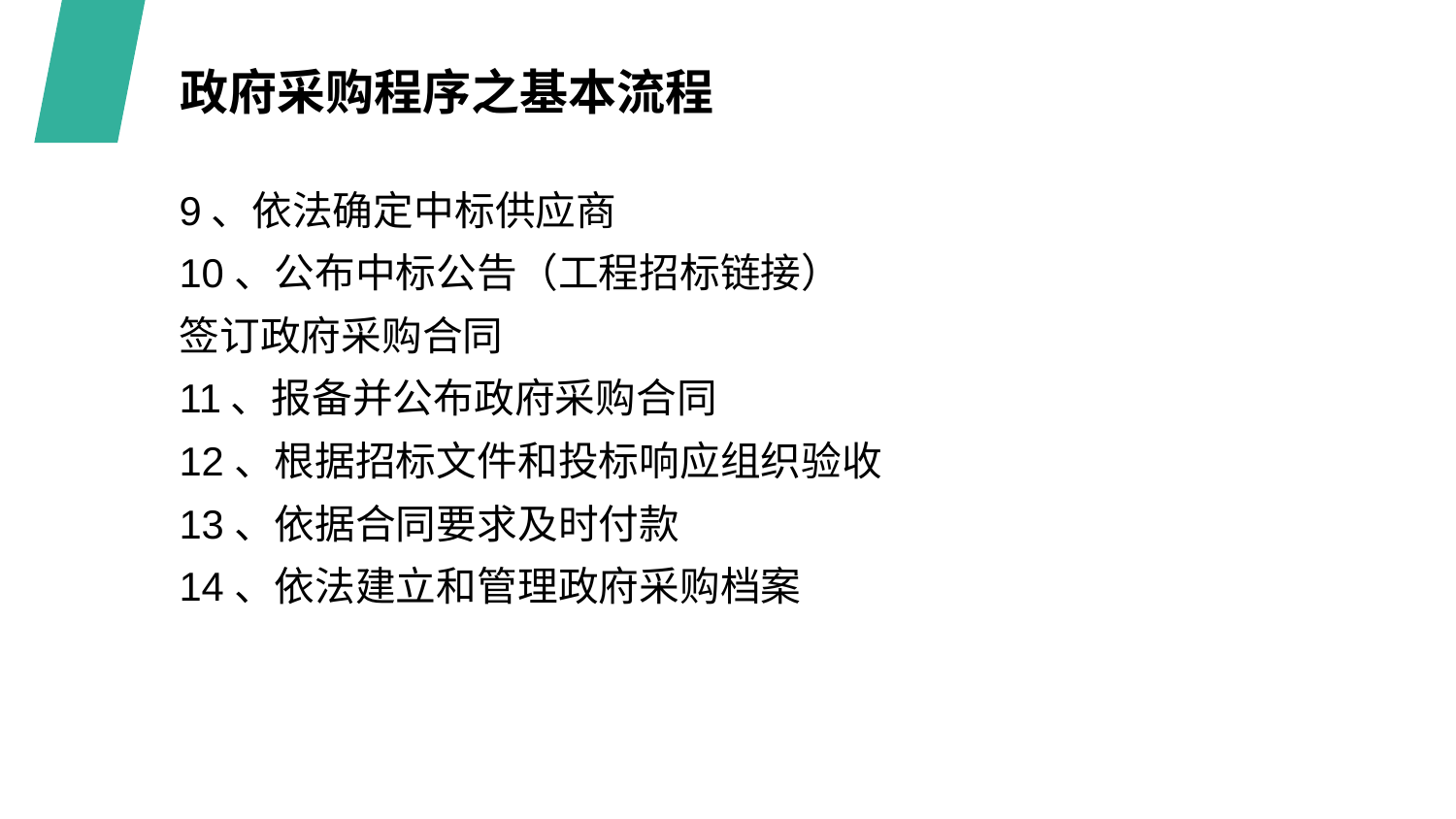

政府采购程序之基本流程
9、依法确定中标供应商
10、公布中标公告（工程招标链接）
签订政府采购合同
11、报备并公布政府采购合同
12、根据招标文件和投标响应组织验收
13、依据合同要求及时付款
14、依法建立和管理政府采购档案